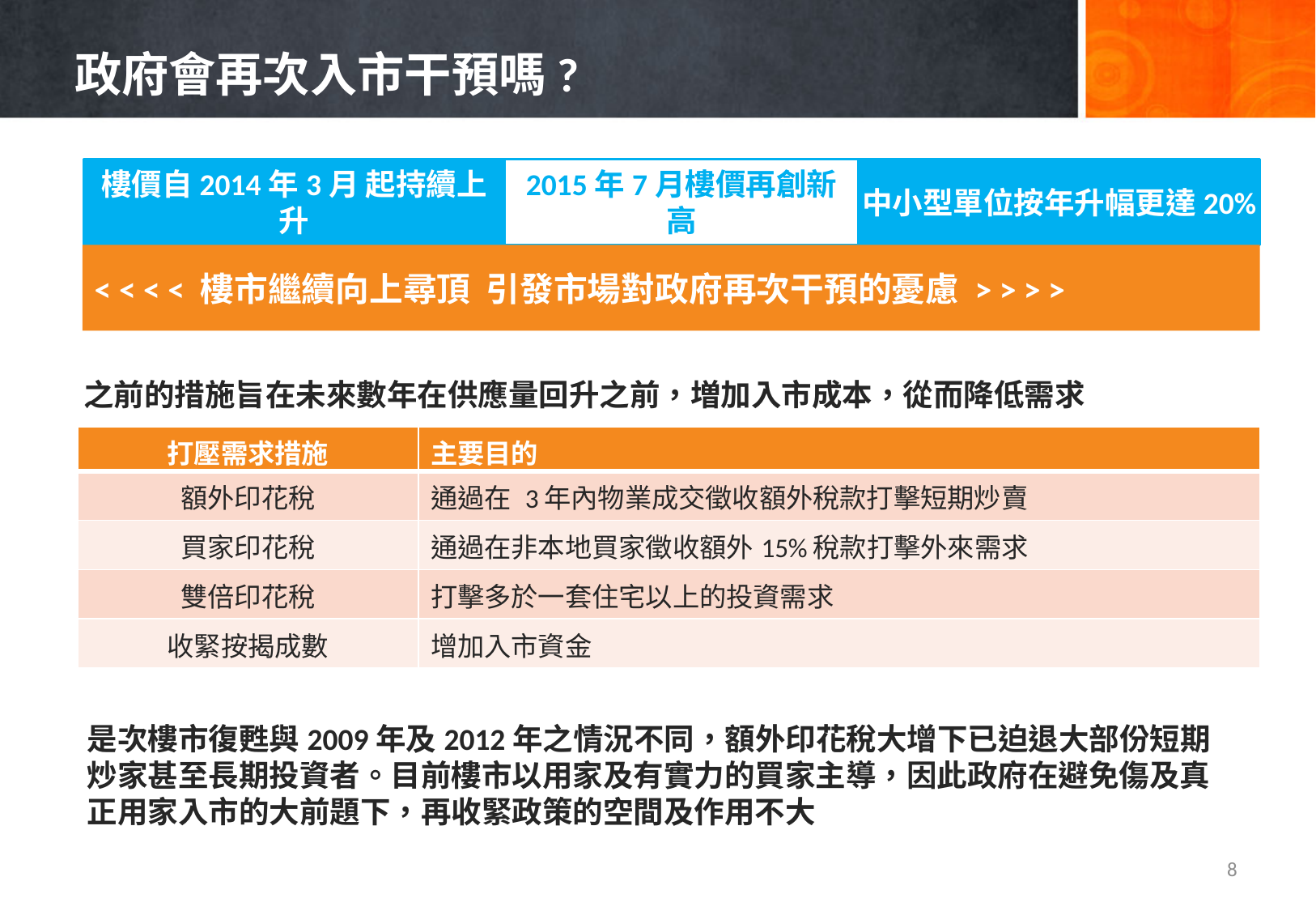

政府會再次入市干預嗎?
中小型單位按年升幅更達20%
2015年7月樓價再創新高
樓價自2014年3月 起持續上升
< < < < 樓市繼續向上尋頂  引發市場對政府再次干預的憂慮 > > > >
之前的措施旨在未來數年在供應量回升之前，増加入市成本，從而降低需求

| 打壓需求措施 | 主要目的 |
| --- | --- |
| 額外印花稅 | 通過在 3年內物業成交徵收額外稅款打擊短期炒賣 |
| 買家印花稅 | 通過在非本地買家徵收額外15%稅款打擊外來需求 |
| 雙倍印花稅 | 打擊多於一套住宅以上的投資需求 |
| 收緊按揭成數 | 增加入市資金 |
是次樓市復甦與2009年及2012年之情況不同，額外印花稅大增下已迫退大部份短期炒家甚至長期投資者。目前樓市以用家及有實力的買家主導，因此政府在避免傷及真正用家入市的大前題下，再收緊政策的空間及作用不大
8